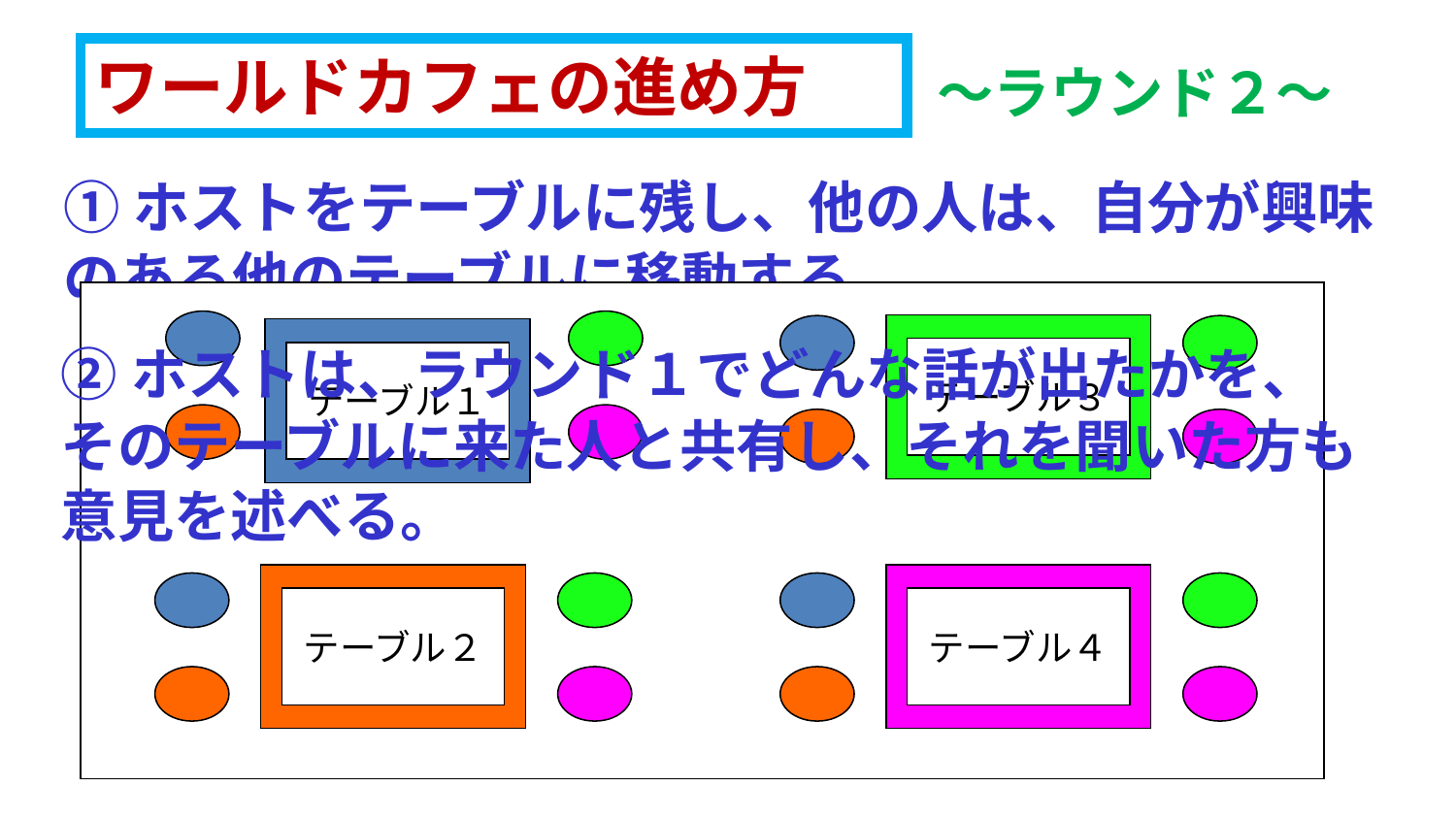

ワールドカフェの進め方
～ラウンド２～
①ホストをテーブルに残し、他の人は、自分が興味のある他のテーブルに移動する。

テーブル１

テーブル３

テーブル２

テーブル４
②ホストは、ラウンド１でどんな話が出たかを、そのテーブルに来た人と共有し、それを聞いた方も意見を述べる。